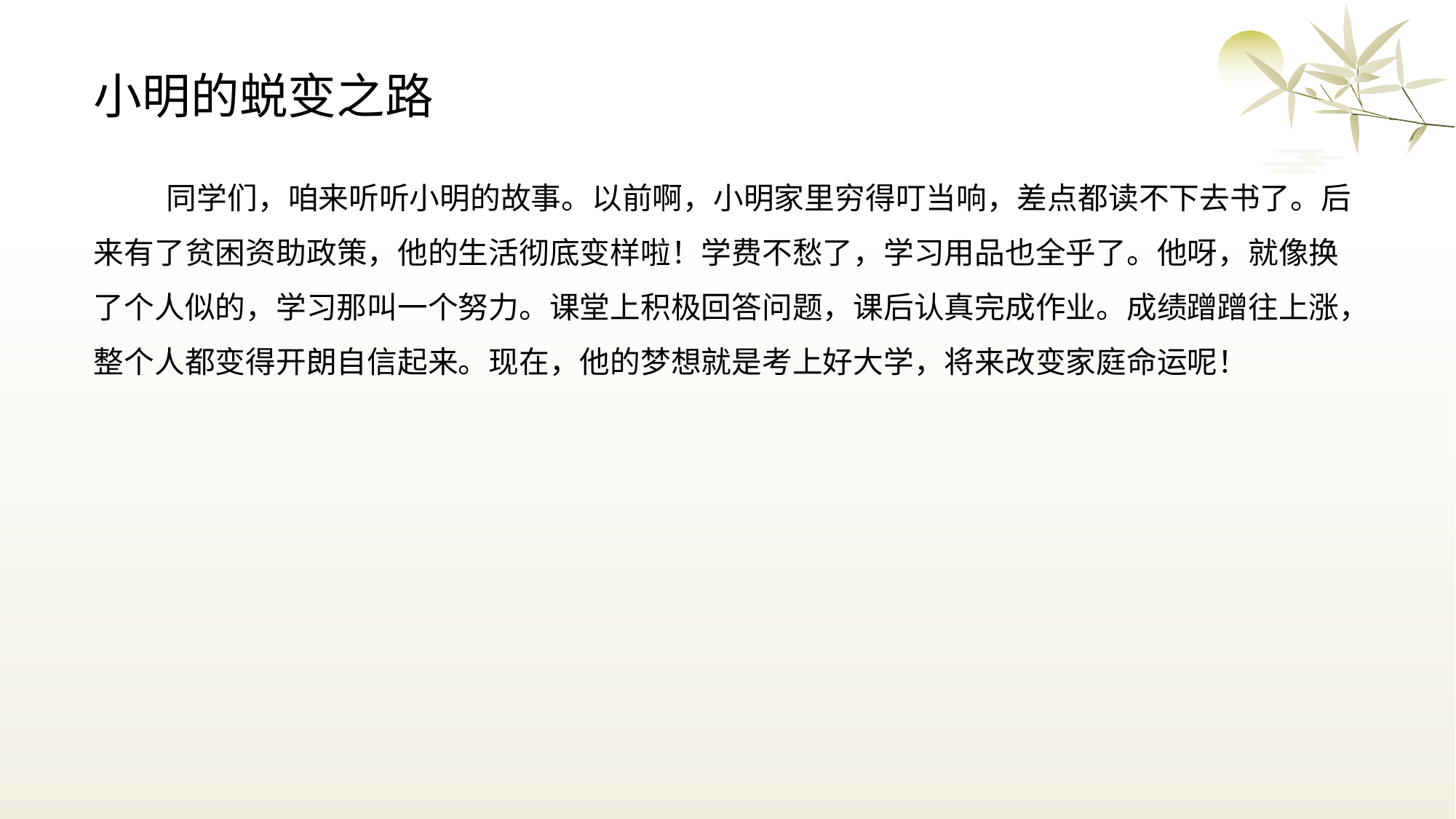

# 小明的蜕变之路
同学们，咱来听听小明的故事。以前啊，小明家里穷得叮当响，差点都读不下去书了。后来有了贫困资助政策，他的生活彻底变样啦！学费不愁了，学习用品也全乎了。他呀，就像换了个人似的，学习那叫一个努力。课堂上积极回答问题，课后认真完成作业。成绩蹭蹭往上涨，整个人都变得开朗自信起来。现在，他的梦想就是考上好大学，将来改变家庭命运呢！